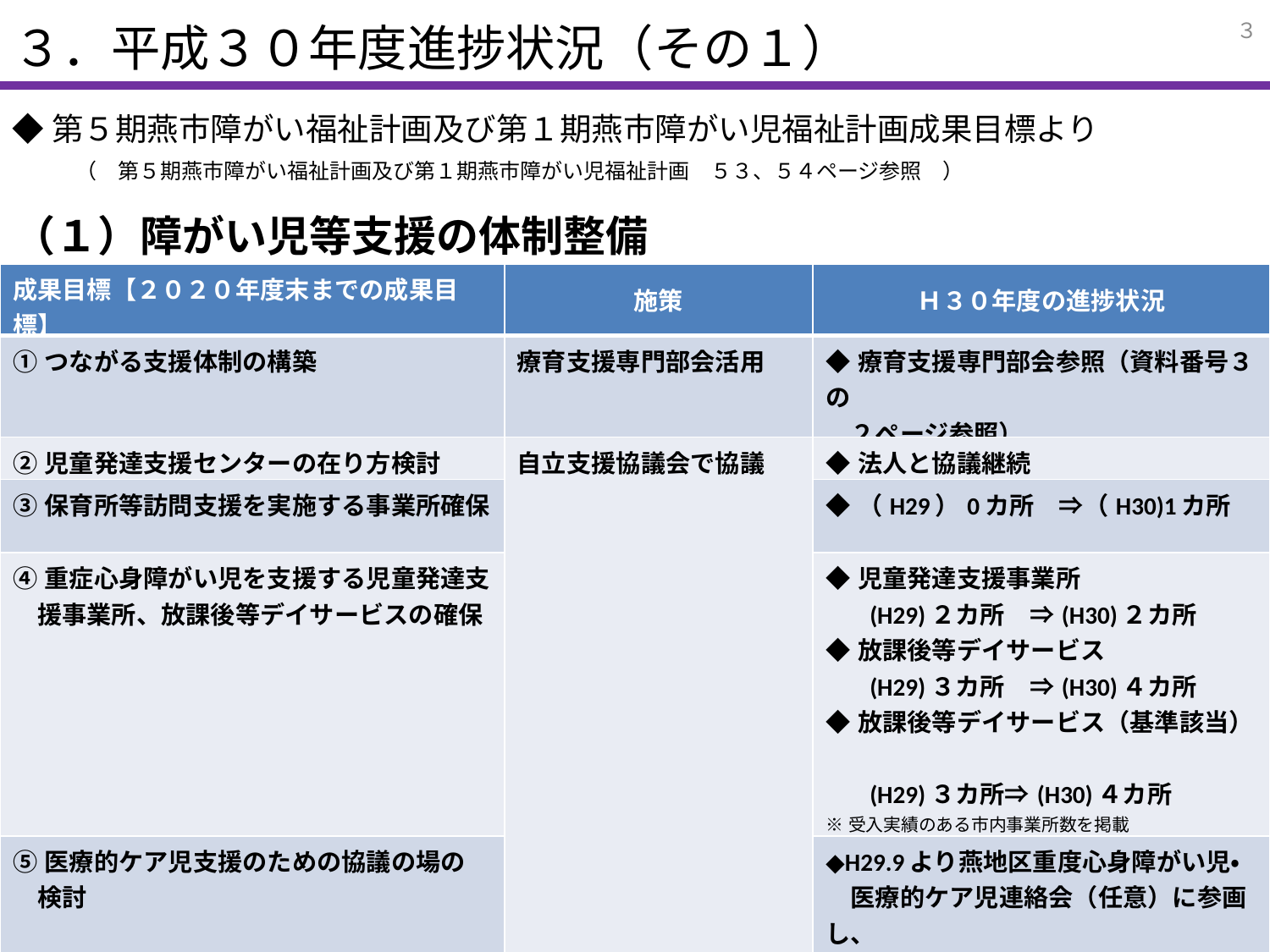

３．平成３０年度進捗状況（その１）
３
◆第５期燕市障がい福祉計画及び第１期燕市障がい児福祉計画成果目標より
　　（　第５期燕市障がい福祉計画及び第１期燕市障がい児福祉計画　５３、５４ページ参照　）
（１）障がい児等支援の体制整備
| 成果目標【２０２０年度末までの成果目標】 | 施策 | Ｈ３０年度の進捗状況 |
| --- | --- | --- |
| ①つながる支援体制の構築 | 療育支援専門部会活用 | ◆療育支援専門部会参照（資料番号３の 　２ページ参照） |
| ②児童発達支援センターの在り方検討 | 自立支援協議会で協議 | ◆法人と協議継続 |
| ③保育所等訪問支援を実施する事業所確保 |  | ◆（H29）0カ所　⇒（H30)1カ所 |
| ④重症心身障がい児を支援する児童発達支 　援事業所、放課後等デイサービスの確保 |  | ◆児童発達支援事業所 　 (H29)２カ所　⇒(H30)２カ所 ◆放課後等デイサービス　 (H29)３カ所　⇒(H30)４カ所 ◆放課後等デイサービス（基準該当）　　　　 (H29)３カ所⇒(H30)４カ所 ※受入実績のある市内事業所数を掲載 ※重症心身障がい児を主として支援する事業所⇒市内０ |
| ⑤医療的ケア児支援のための協議の場の 　検討 |  | ◆H29.9より燕地区重度心身障がい児・ 　医療的ケア児連絡会（任意）に参画し、 　月1回程度会議を開催し情報収集。また、 　実践研修を実施（H29、H30年度各1回 　実施） ※医療的ケア児コーディネーター配置　⇒無 |